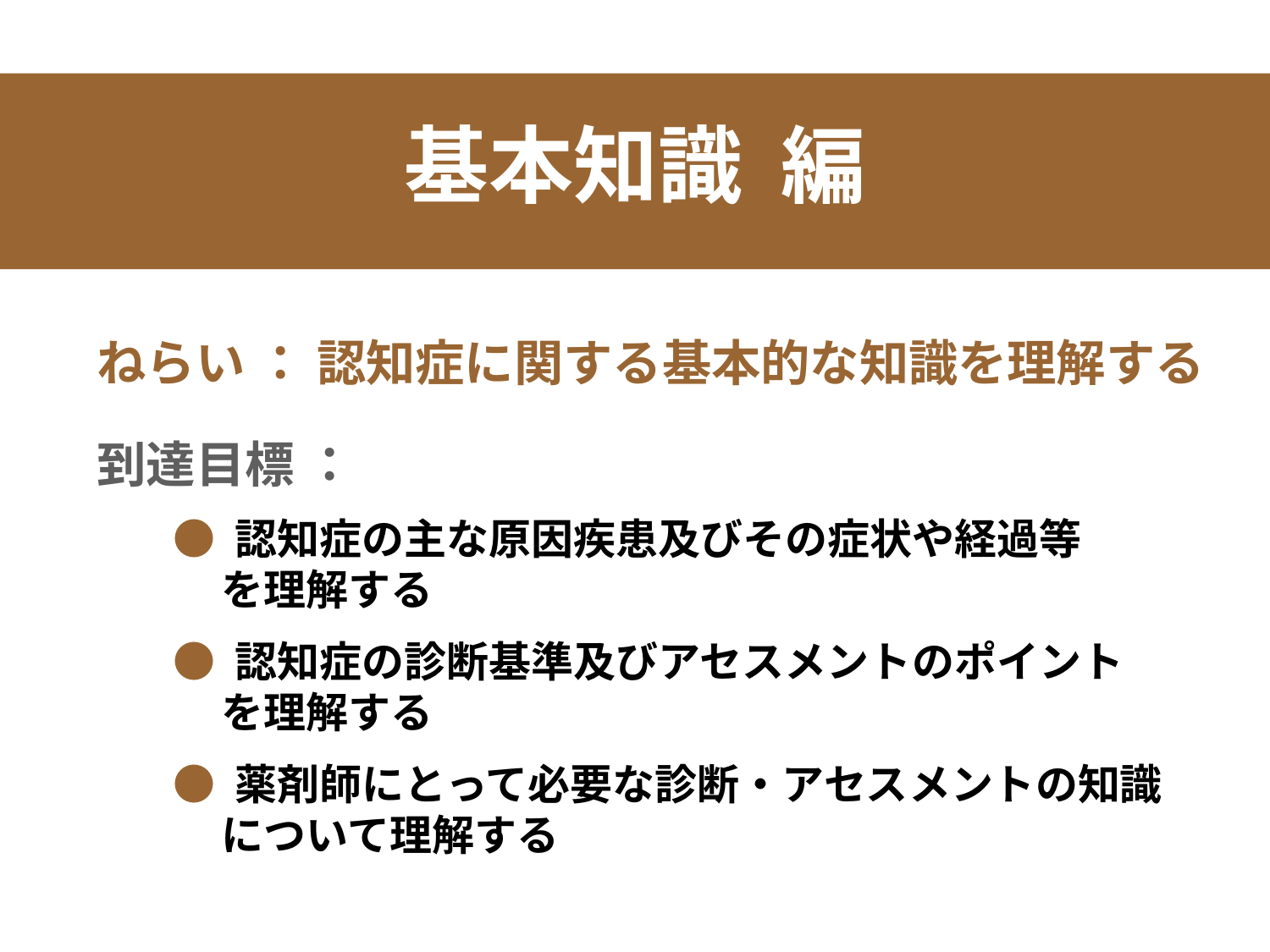

基本知識  編
ねらい ： 認知症に関する基本的な知識を理解する
到達目標 ：
        ● 認知症の主な原因疾患及びその症状や経過等
            を理解する
        ● 認知症の診断基準及びアセスメントのポイント
            を理解する
        ● 薬剤師にとって必要な診断・アセスメントの知識
            について理解する